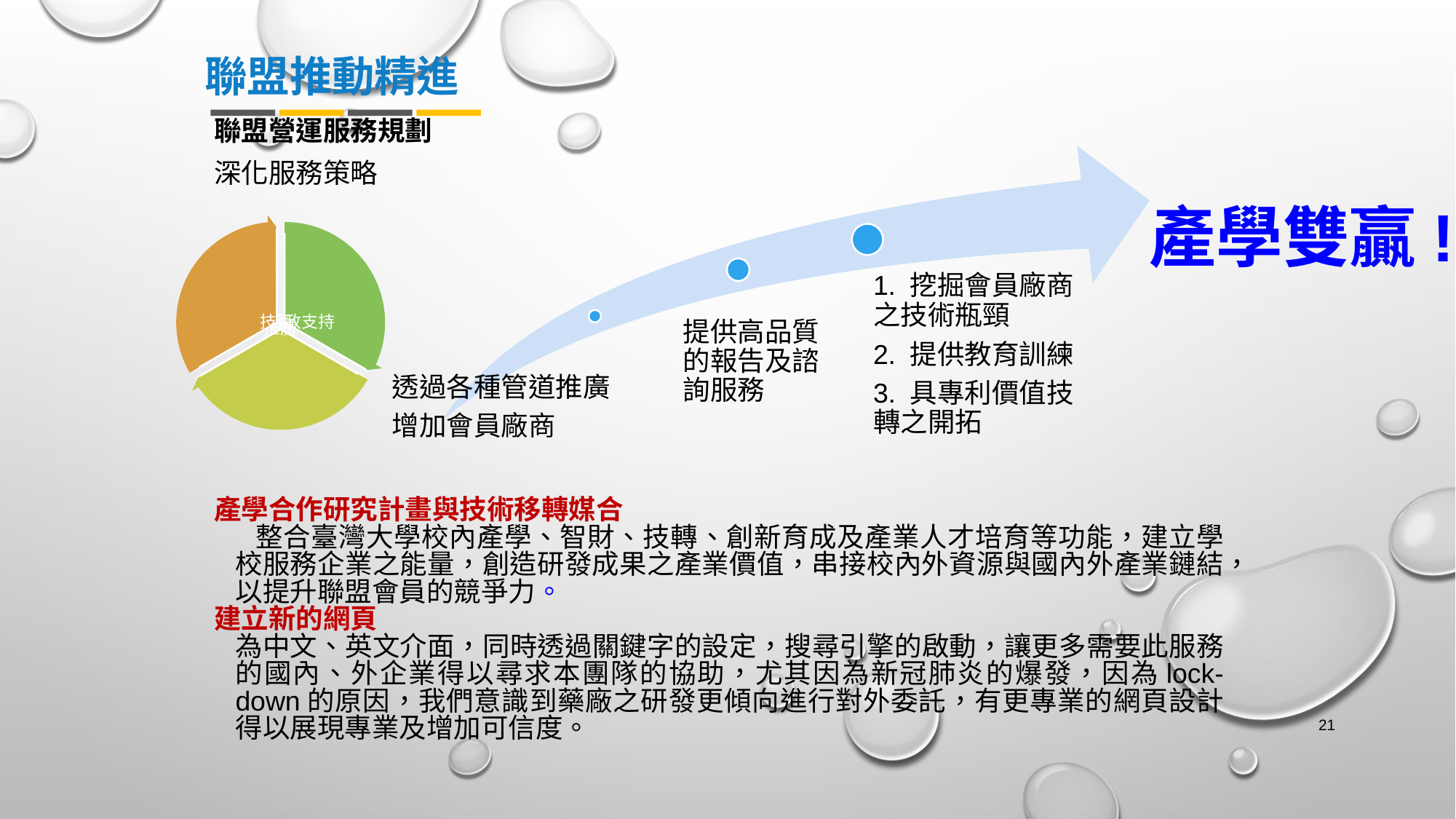

聯盟推動精進
聯盟營運服務規劃
深化服務策略

產學合作研究計畫與技術移轉媒合
  整合臺灣大學校內產學、智財、技轉、創新育成及產業人才培育等功能，建立學校服務企業之能量，創造研發成果之產業價值，串接校內外資源與國內外產業鏈結，以提升聯盟會員的競爭力。
建立新的網頁
為中文、英文介面，同時透過關鍵字的設定，搜尋引擎的啟動，讓更多需要此服務的國內、外企業得以尋求本團隊的協助，尤其因為新冠肺炎的爆發，因為lock-down的原因，我們意識到藥廠之研發更傾向進行對外委託，有更專業的網頁設計得以展現專業及增加可信度。

透過各種管道推廣
增加會員廠商
提供高品質的報告及諮詢服務
1. 挖掘會員廠商之技術瓶頸
2. 提供教育訓練
3. 具專利價值技轉之開拓
產學雙贏!
產學行政支持
推廣
技術
21